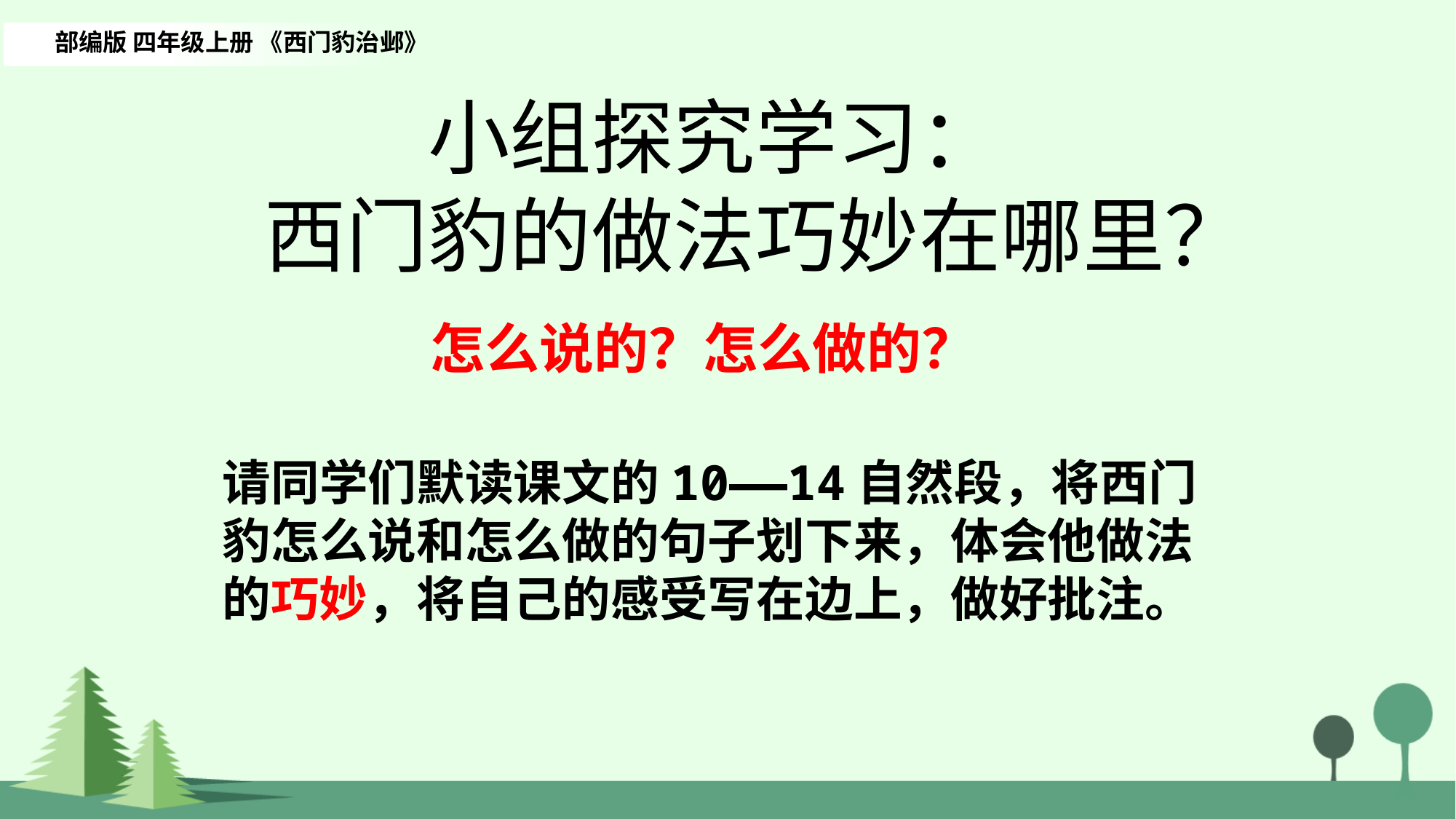

部编版 四年级上册 《西门豹治邺》

小组探究学习：
西门豹的做法巧妙在哪里？
怎么说的？怎么做的？
请同学们默读课文的10——14自然段，将西门豹怎么说和怎么做的句子划下来，体会他做法的巧妙，将自己的感受写在边上，做好批注。